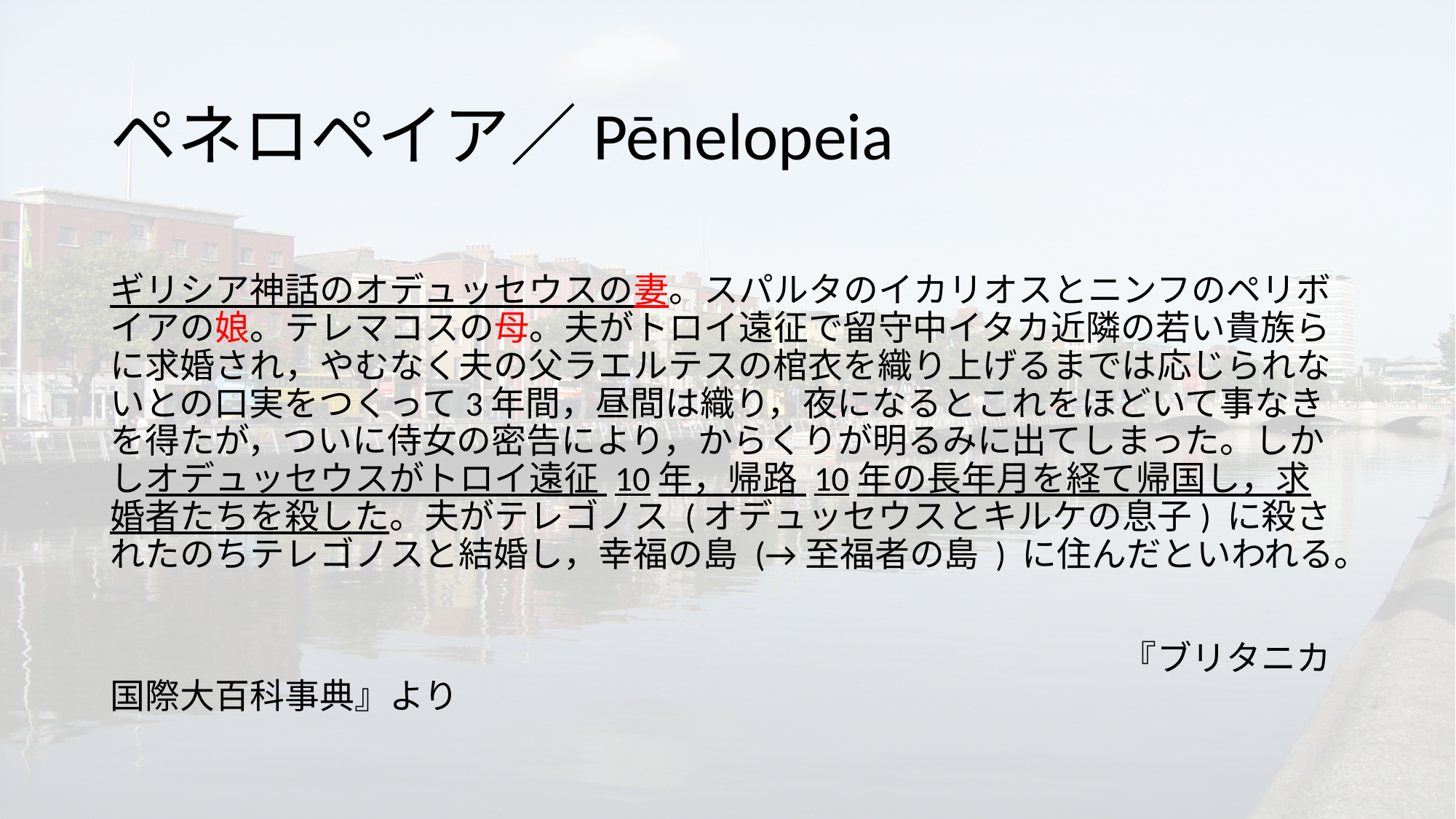

# ペネロペイア／Pēnelopeia
ギリシア神話のオデュッセウスの妻。スパルタのイカリオスとニンフのペリボイアの娘。テレマコスの母。夫がトロイ遠征で留守中イタカ近隣の若い貴族らに求婚され，やむなく夫の父ラエルテスの棺衣を織り上げるまでは応じられないとの口実をつくって3年間，昼間は織り，夜になるとこれをほどいて事なきを得たが，ついに侍女の密告により，からくりが明るみに出てしまった。しかしオデュッセウスがトロイ遠征 10年，帰路 10年の長年月を経て帰国し，求婚者たちを殺した。夫がテレゴノス (オデュッセウスとキルケの息子) に殺されたのちテレゴノスと結婚し，幸福の島 (→至福者の島 ) に住んだといわれる。

　　　　　　　　　　　　　　　　　　　　　　　　　　　　　『ブリタニカ国際大百科事典』より